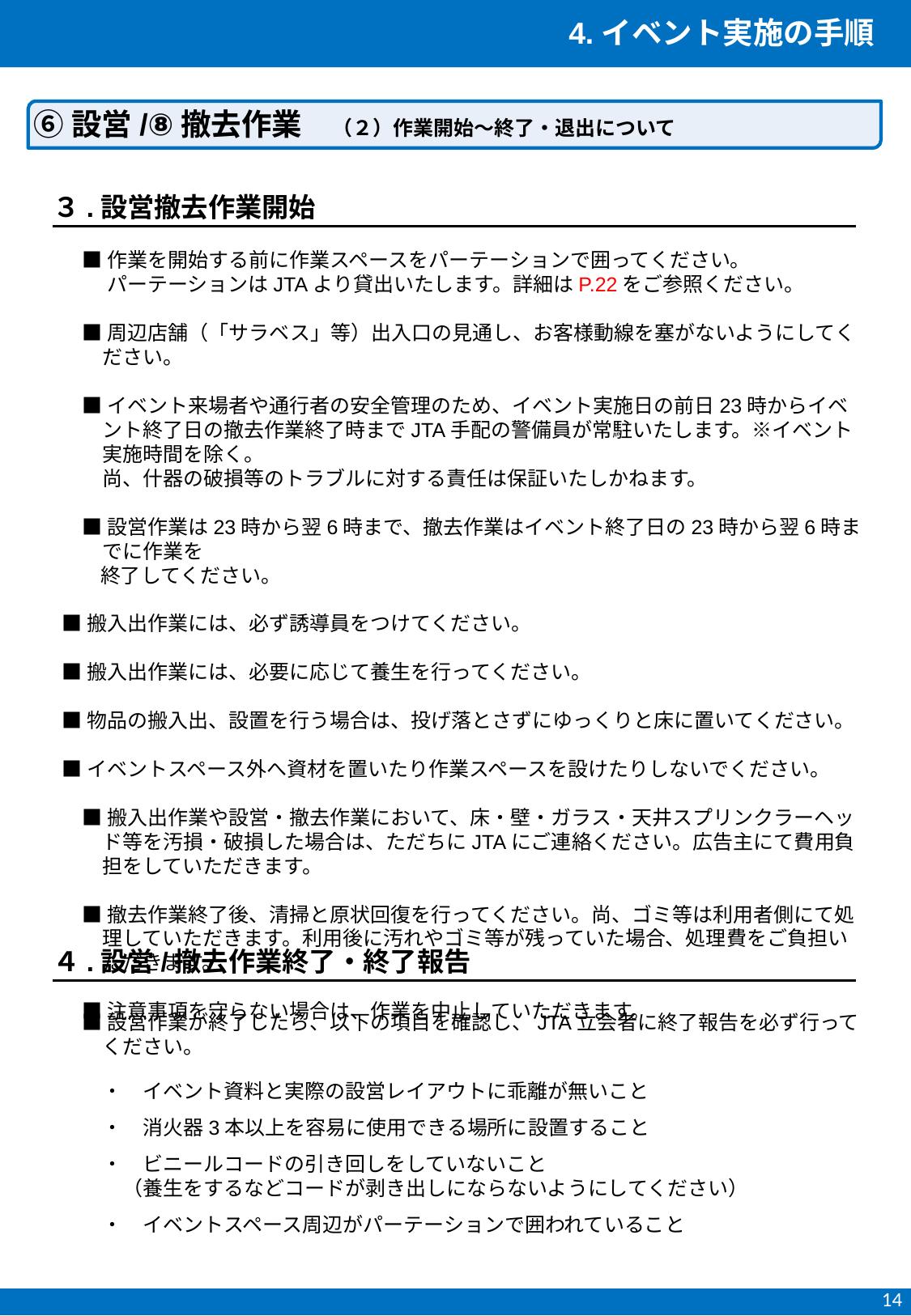

4.イベント実施の手順
⑥設営/⑧撤去作業　（２）作業開始～終了・退出について

３.設営撤去作業開始
■作業を開始する前に作業スペースをパーテーションで囲ってください。
　 パーテーションはJTAより貸出いたします。詳細はP.22をご参照ください。

■周辺店舗（「サラベス」等）出入口の見通し、お客様動線を塞がないようにしてください。

■イベント来場者や通行者の安全管理のため、イベント実施日の前日23時からイベント終了日の撤去作業終了時までJTA手配の警備員が常駐いたします。※イベント実施時間を除く。
尚、什器の破損等のトラブルに対する責任は保証いたしかねます。

■設営作業は23時から翌6時まで、撤去作業はイベント終了日の23時から翌6時までに作業を
   終了してください。

■搬入出作業には、必ず誘導員をつけてください。

■搬入出作業には、必要に応じて養生を行ってください。

■物品の搬入出、設置を行う場合は、投げ落とさずにゆっくりと床に置いてください。

■イベントスペース外へ資材を置いたり作業スペースを設けたりしないでください。

■搬入出作業や設営・撤去作業において、床・壁・ガラス・天井スプリンクラーヘッド等を汚損・破損した場合は、ただちにJTAにご連絡ください。広告主にて費用負担をしていただきます。

■撤去作業終了後、清掃と原状回復を行ってください。尚、ゴミ等は利用者側にて処理していただきます。利用後に汚れやゴミ等が残っていた場合、処理費をご負担いただきます。

■注意事項を守らない場合は、作業を中止していただきます。
４.設営/撤去作業終了・終了報告
■設営作業が終了したら、以下の項目を確認し、JTA立会者に終了報告を必ず行ってください。

　・　イベント資料と実際の設営レイアウトに乖離が無いこと

　・　消火器3本以上を容易に使用できる場所に設置すること

　・　ビニールコードの引き回しをしていないこと
　　（養生をするなどコードが剥き出しにならないようにしてください）

　・　イベントスペース周辺がパーテーションで囲われていること

14